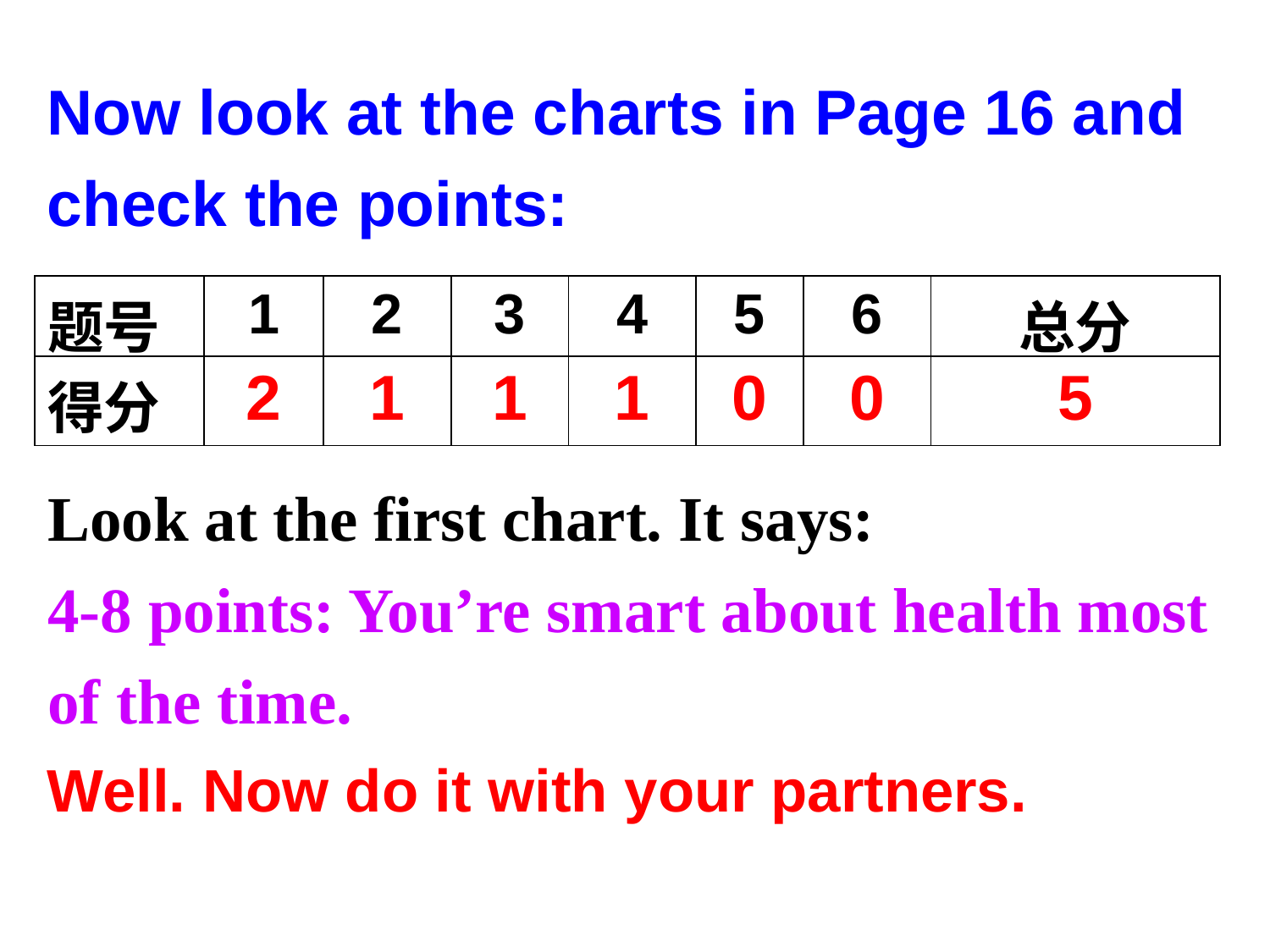

Now look at the charts in Page 16 and check the points:
| 题号 | 1 | 2 | 3 | 4 | 5 | 6 | 总分 |
| --- | --- | --- | --- | --- | --- | --- | --- |
| 得分 | 2 | 1 | 1 | 1 | 0 | 0 | 5 |
Look at the first chart. It says:
4-8 points: You’re smart about health most
of the time.
Well. Now do it with your partners.